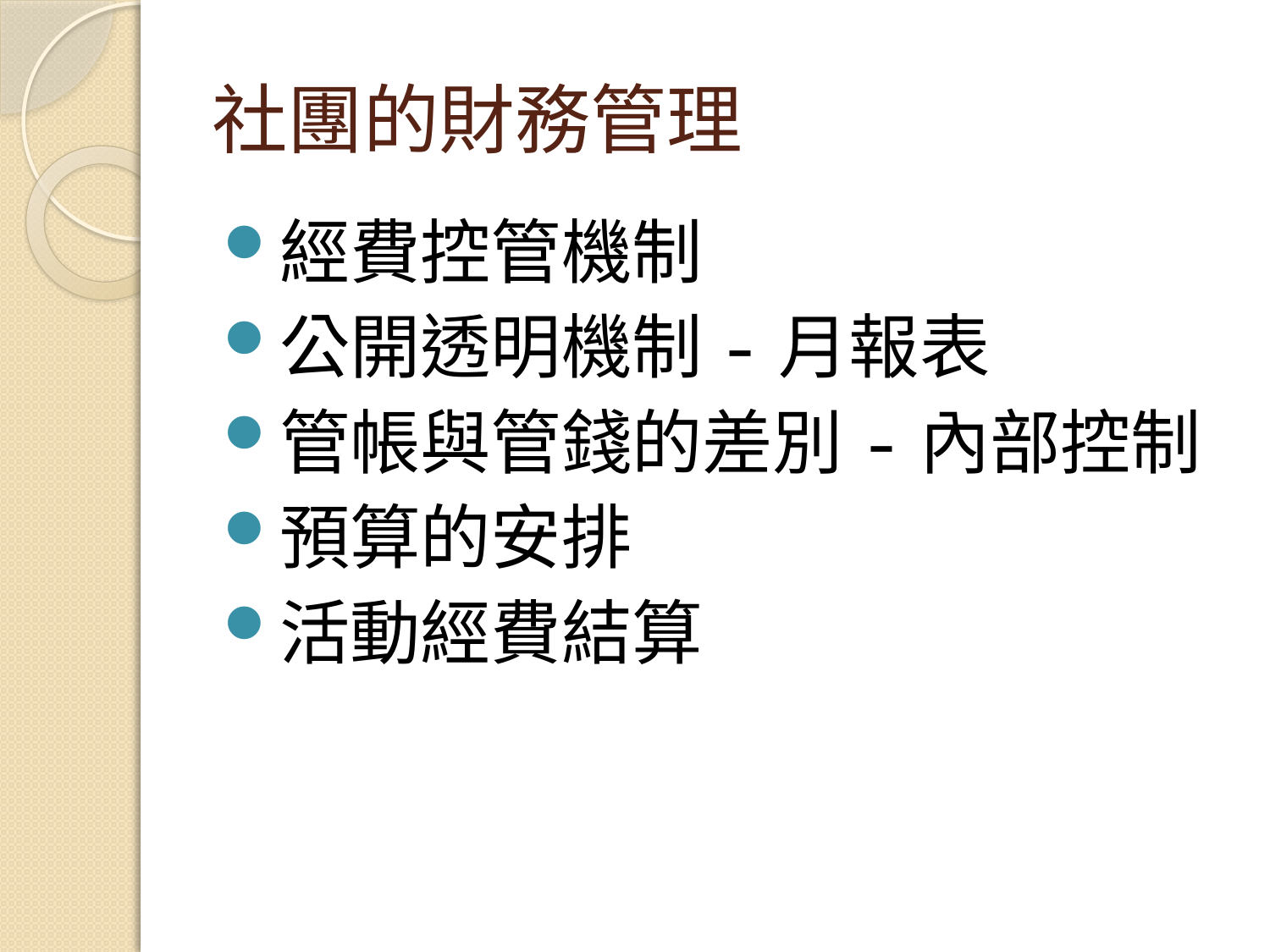

# 社團的財務管理
經費控管機制
公開透明機制-月報表
管帳與管錢的差別-內部控制
預算的安排
活動經費結算